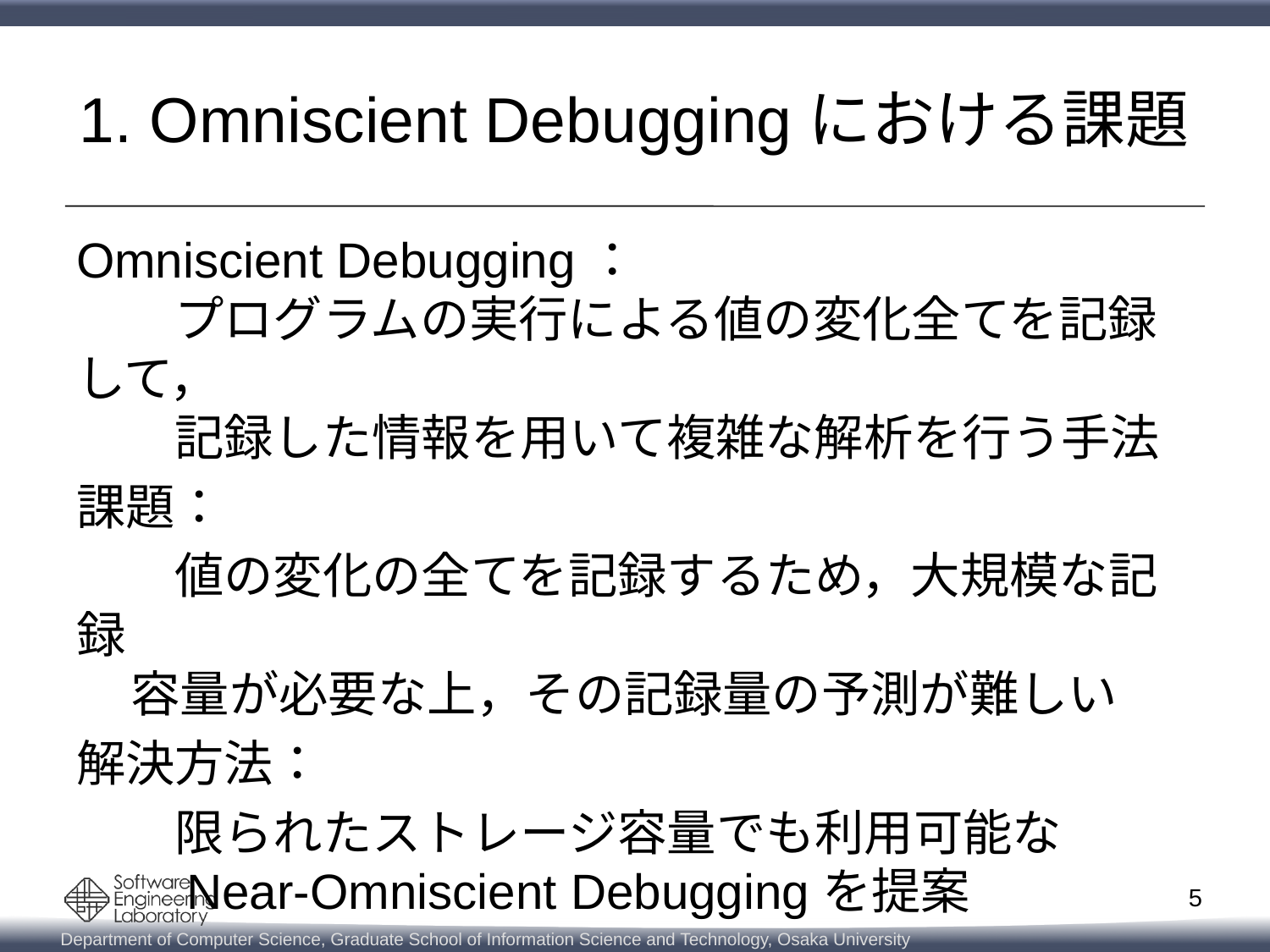

# 1. Omniscient Debuggingにおける課題
Omniscient Debugging：
　　プログラムの実行による値の変化全てを記録して，
　　記録した情報を用いて複雑な解析を行う手法
課題：
　　値の変化の全てを記録するため，大規模な記録
     容量が必要な上，その記録量の予測が難しい
解決方法：
　　限られたストレージ容量でも利用可能な
　　Near-Omniscient Debuggingを提案
5